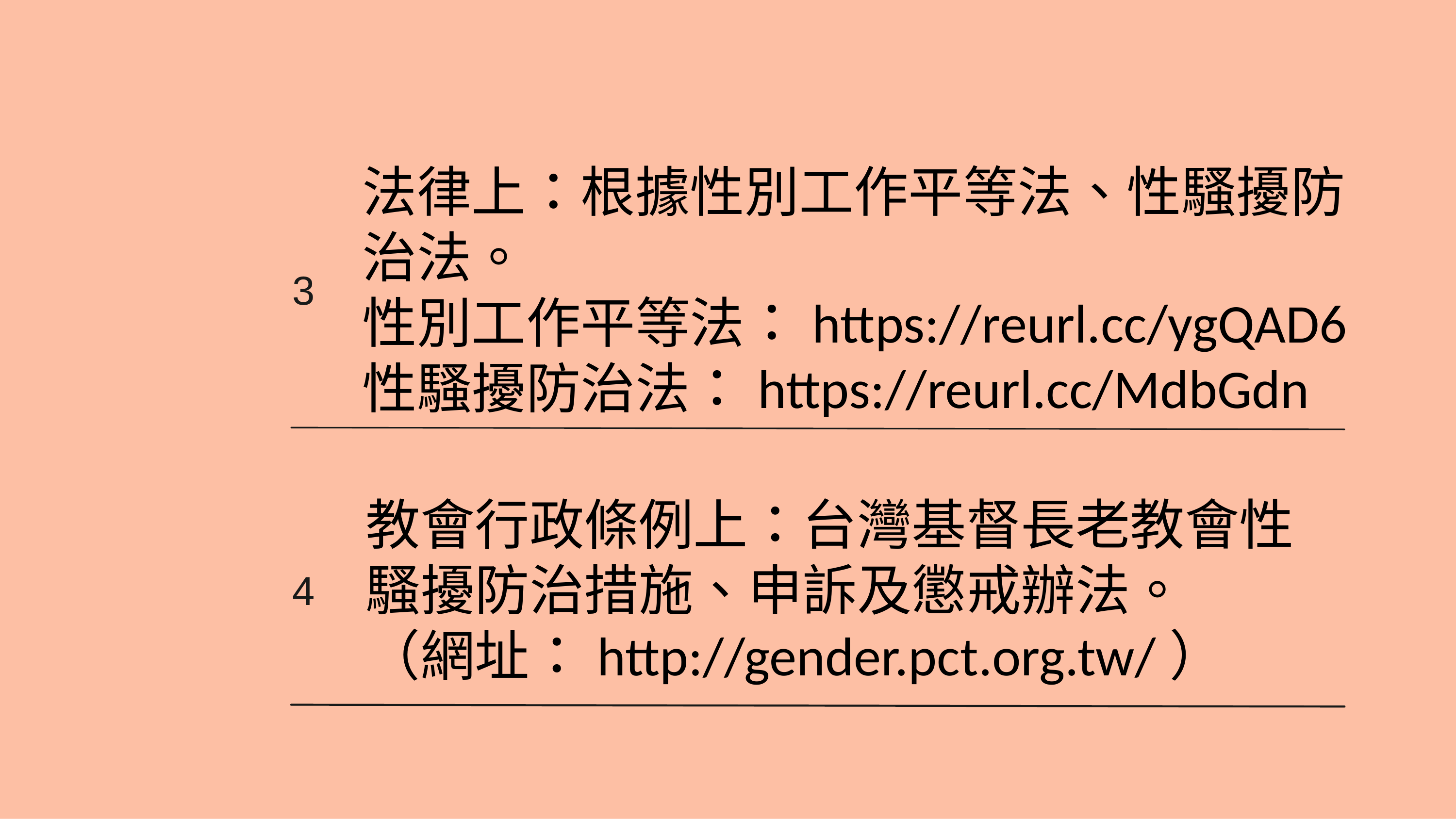

法律上：根據性別工作平等法、性騷擾防治法。
性別工作平等法：https://reurl.cc/ygQAD6
性騷擾防治法：https://reurl.cc/MdbGdn
3

教會行政條例上：台灣基督長老教會性騷擾防治措施、申訴及懲戒辦法。
（網址：http://gender.pct.org.tw/）
4